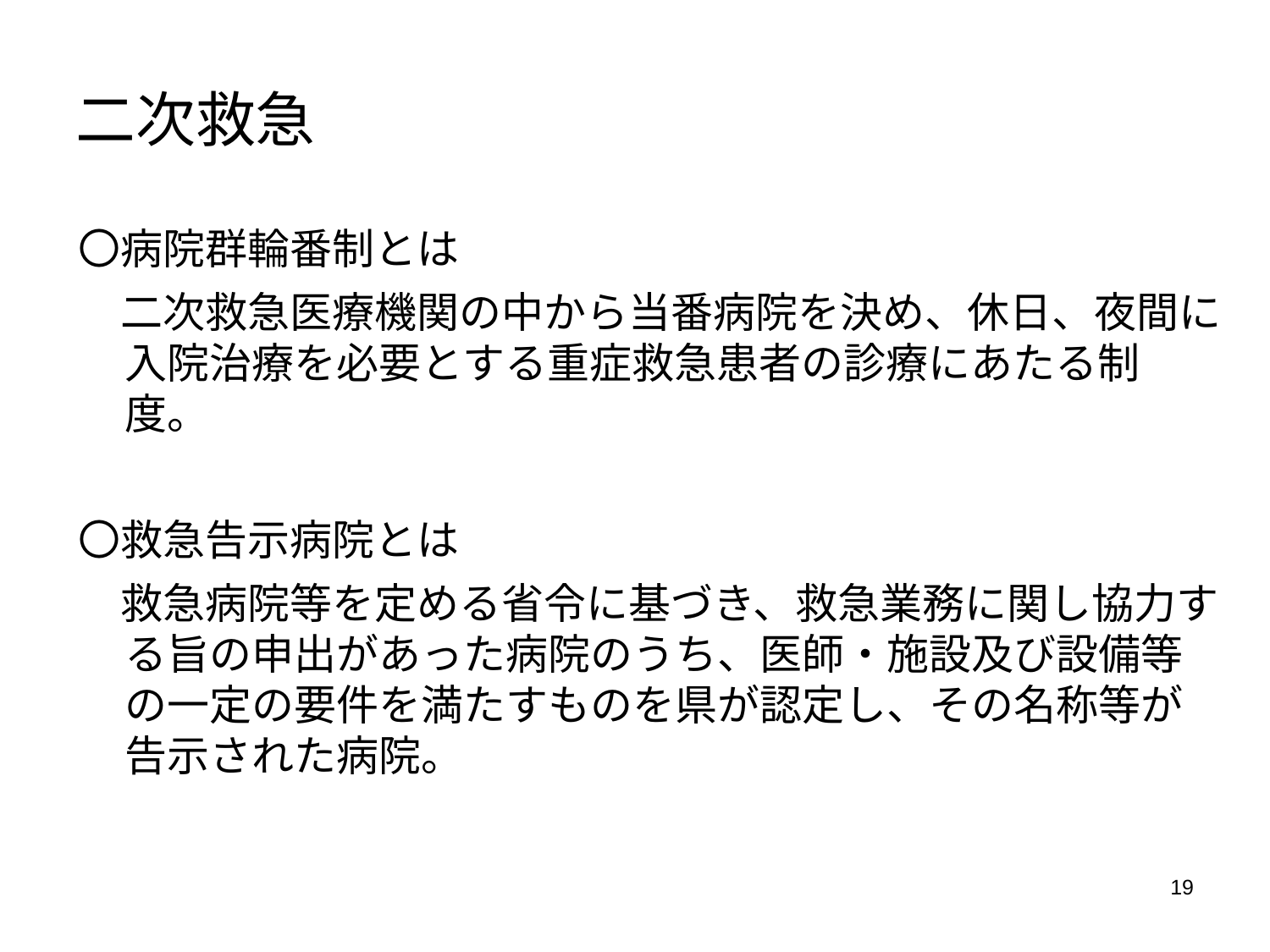

二次救急
〇病院群輪番制とは
　二次救急医療機関の中から当番病院を決め、休日、夜間に入院治療を必要とする重症救急患者の診療にあたる制度。

〇救急告示病院とは
　救急病院等を定める省令に基づき、救急業務に関し協力する旨の申出があった病院のうち、医師・施設及び設備等の一定の要件を満たすものを県が認定し、その名称等が告示された病院。

19